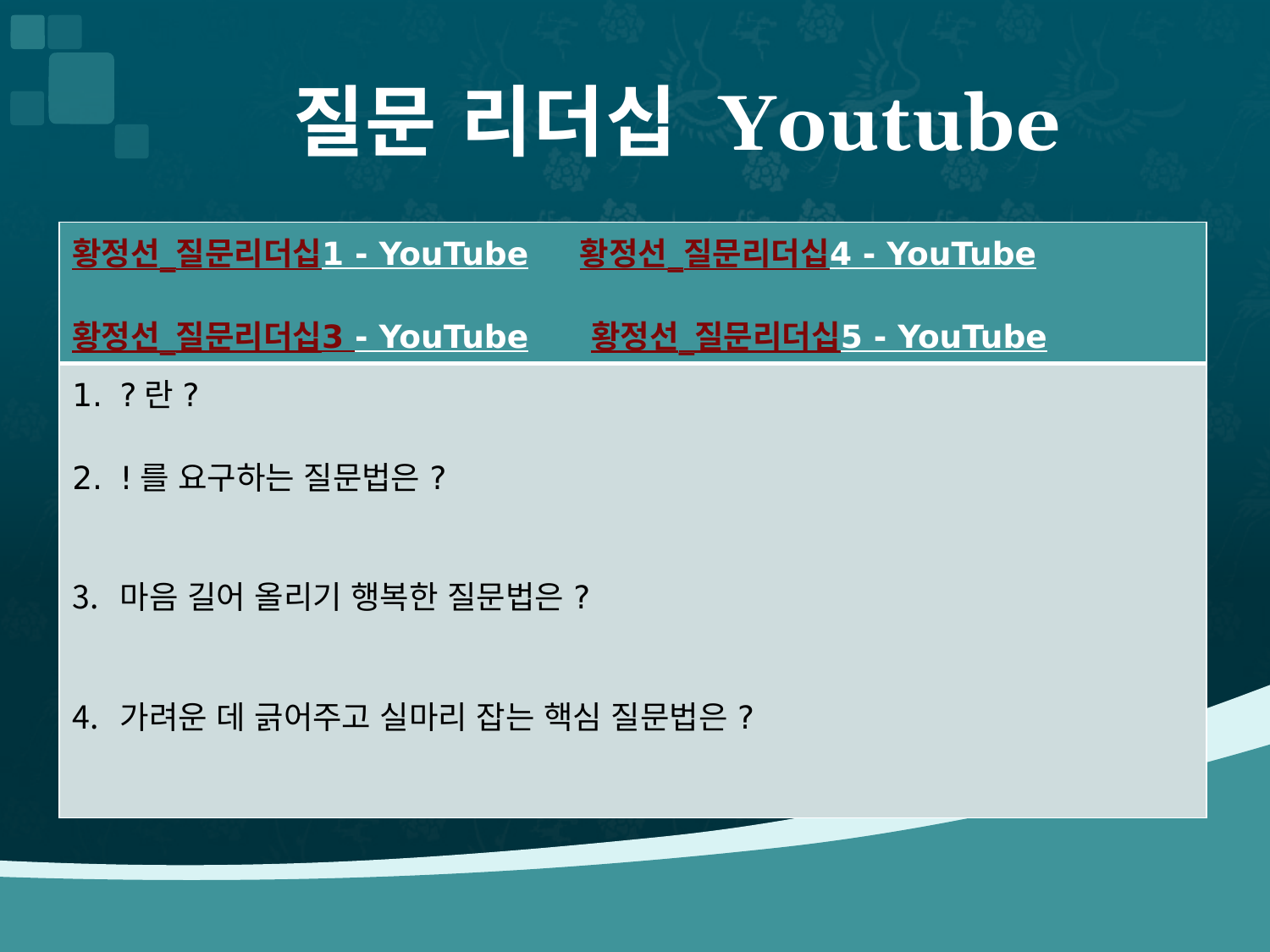

# 질문 리더십 Youtube
| 황정선\_질문리더십1 - YouTube 황정선\_질문리더십4 - YouTube 황정선\_질문리더십3 - YouTube 황정선\_질문리더십5 - YouTube |
| --- |
| ?란? !를 요구하는 질문법은? 마음 길어 올리기 행복한 질문법은? 가려운 데 긁어주고 실마리 잡는 핵심 질문법은? |